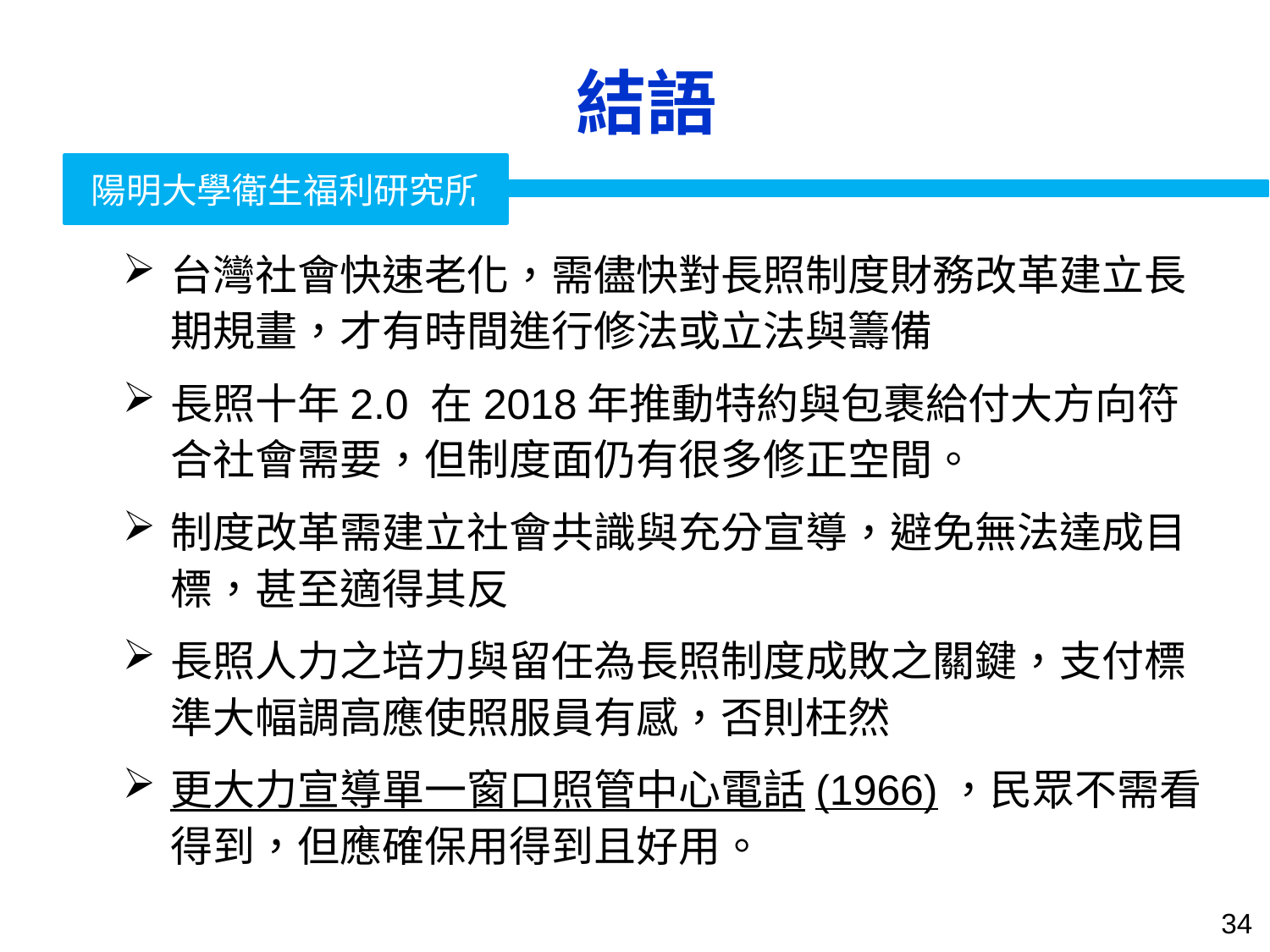

# 結語
台灣社會快速老化，需儘快對長照制度財務改革建立長期規畫，才有時間進行修法或立法與籌備
長照十年2.0 在2018年推動特約與包裹給付大方向符合社會需要，但制度面仍有很多修正空間。
制度改革需建立社會共識與充分宣導，避免無法達成目標，甚至適得其反
長照人力之培力與留任為長照制度成敗之關鍵，支付標準大幅調高應使照服員有感，否則枉然
更大力宣導單一窗口照管中心電話(1966)，民眾不需看得到，但應確保用得到且好用。

34